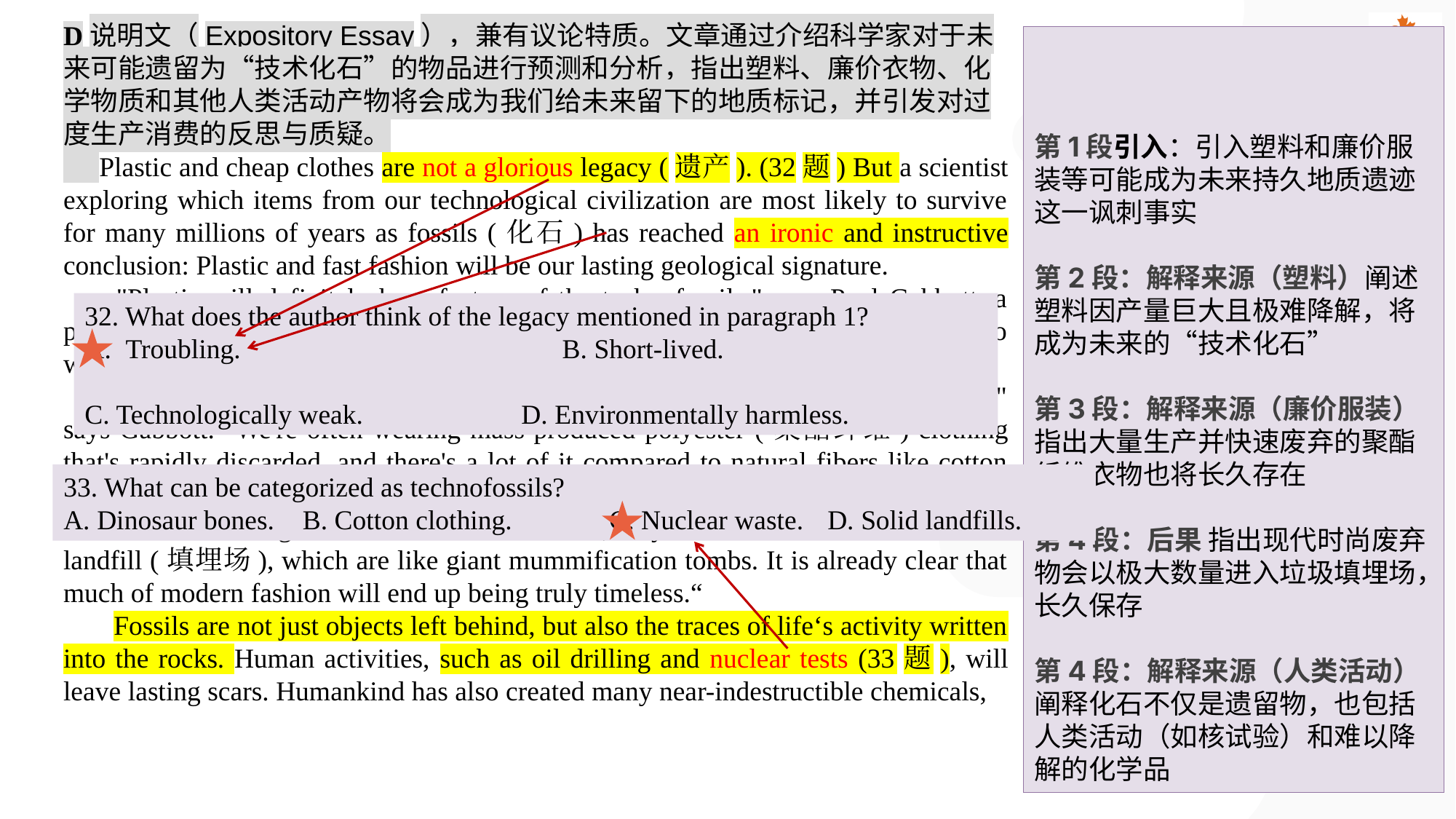

D说明文（Expository Essay），兼有议论特质。文章通过介绍科学家对于未来可能遗留为“技术化石”的物品进行预测和分析，指出塑料、廉价衣物、化学物质和其他人类活动产物将会成为我们给未来留下的地质标记，并引发对过度生产消费的反思与质疑。
     Plastic and cheap clothes are not a glorious legacy (遗产). (32题) But a scientist exploring which items from our technological civilization are most likely to survive for many millions of years as fossils (化石) has reached an ironic and instructive conclusion: Plastic and fast fashion will be our lasting geological signature.
     "Plastic will definitely be a feature of the technofossils," says Paul Gabbott, a paleontologist. "We're making massive amounts of it, and it's incredibly durable. So wherever those future civilizations dig, they are going to find plastic."
     Clothes will also make an impact. "We're wearing more clothes than ever before," says Gabbott. "We're often wearing mass-produced polyester (聚酯纤维) clothing that's rapidly discarded, and there's a lot of it compared to natural fibers like cotton and silk."
      "We are making them in ridiculous amounts," says Gabbott. "We stick them into landfill (填埋场), which are like giant mummification tombs. It is already clear that much of modern fashion will end up being truly timeless.“
       Fossils are not just objects left behind, but also the traces of life‘s activity written into the rocks. Human activities, such as oil drilling and nuclear tests (33题), will leave lasting scars. Humankind has also created many near-indestructible chemicals,

第1段引入：引入塑料和廉价服装等可能成为未来持久地质遗迹这一讽刺事实

第2段：解释来源（塑料）阐述塑料因产量巨大且极难降解，将成为未来的“技术化石”

第3段：解释来源（廉价服装）指出大量生产并快速废弃的聚酯纤维衣物也将长久存在

第4段：后果 指出现代时尚废弃物会以极大数量进入垃圾填埋场，长久保存

第4段：解释来源（人类活动）阐释化石不仅是遗留物，也包括人类活动（如核试验）和难以降解的化学品

32. What does the author think of the legacy mentioned in paragraph 1?
Troubling.			B. Short-lived.
C. Technologically weak.		D. Environmentally harmless.

33. What can be categorized as technofossils?
A. Dinosaur bones.	   B. Cotton clothing.	C. Nuclear waste.	D. Solid landfills.